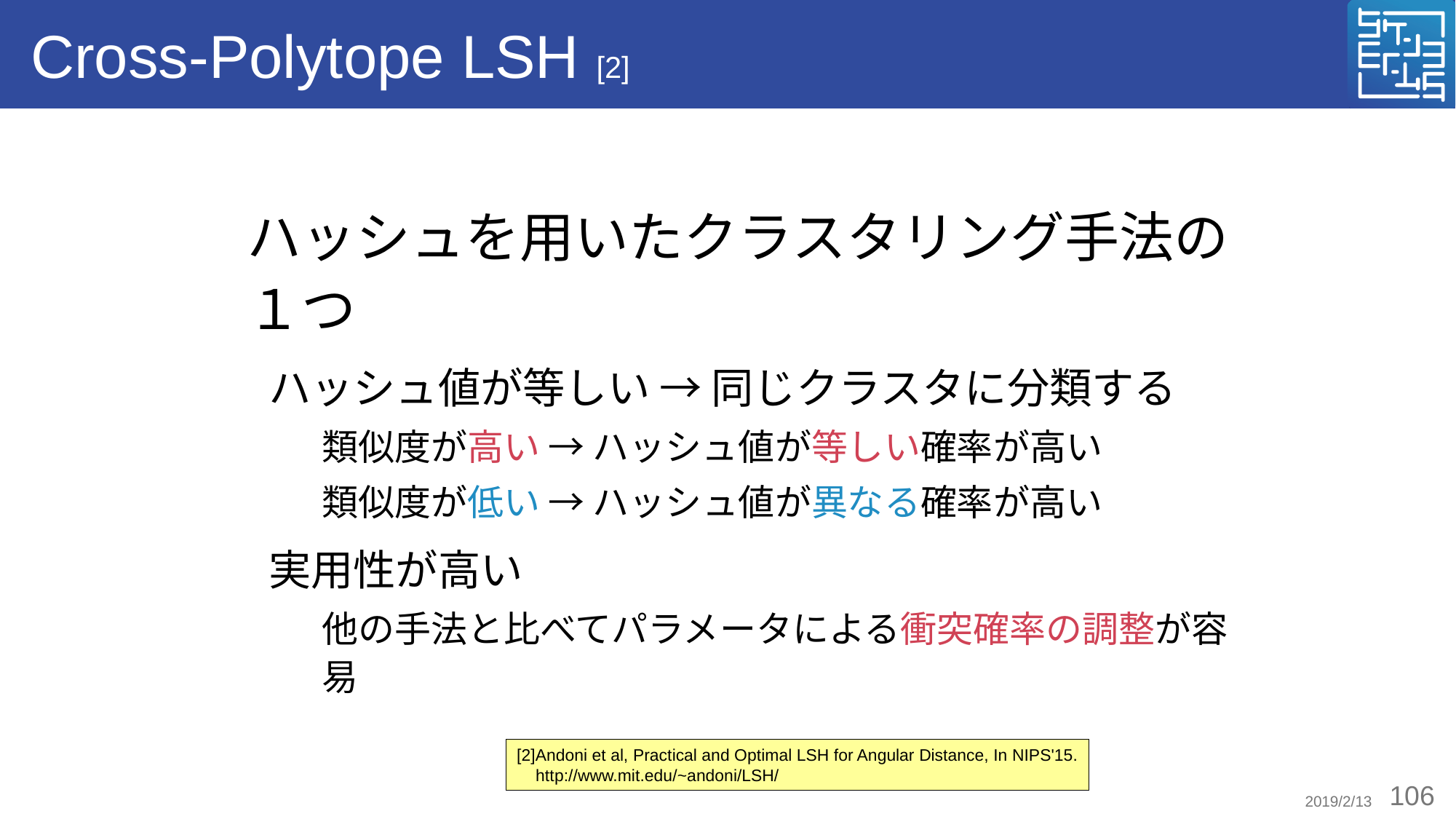

# Cross-Polytope LSH [2]
ハッシュを用いたクラスタリング手法の１つ
ハッシュ値が等しい → 同じクラスタに分類する
類似度が高い → ハッシュ値が等しい確率が高い
類似度が低い → ハッシュ値が異なる確率が高い
実用性が高い
他の手法と比べてパラメータによる衝突確率の調整が容易
[2]Andoni et al, Practical and Optimal LSH for Angular Distance, In NIPS'15.
    http://www.mit.edu/~andoni/LSH/
106
2019/2/13